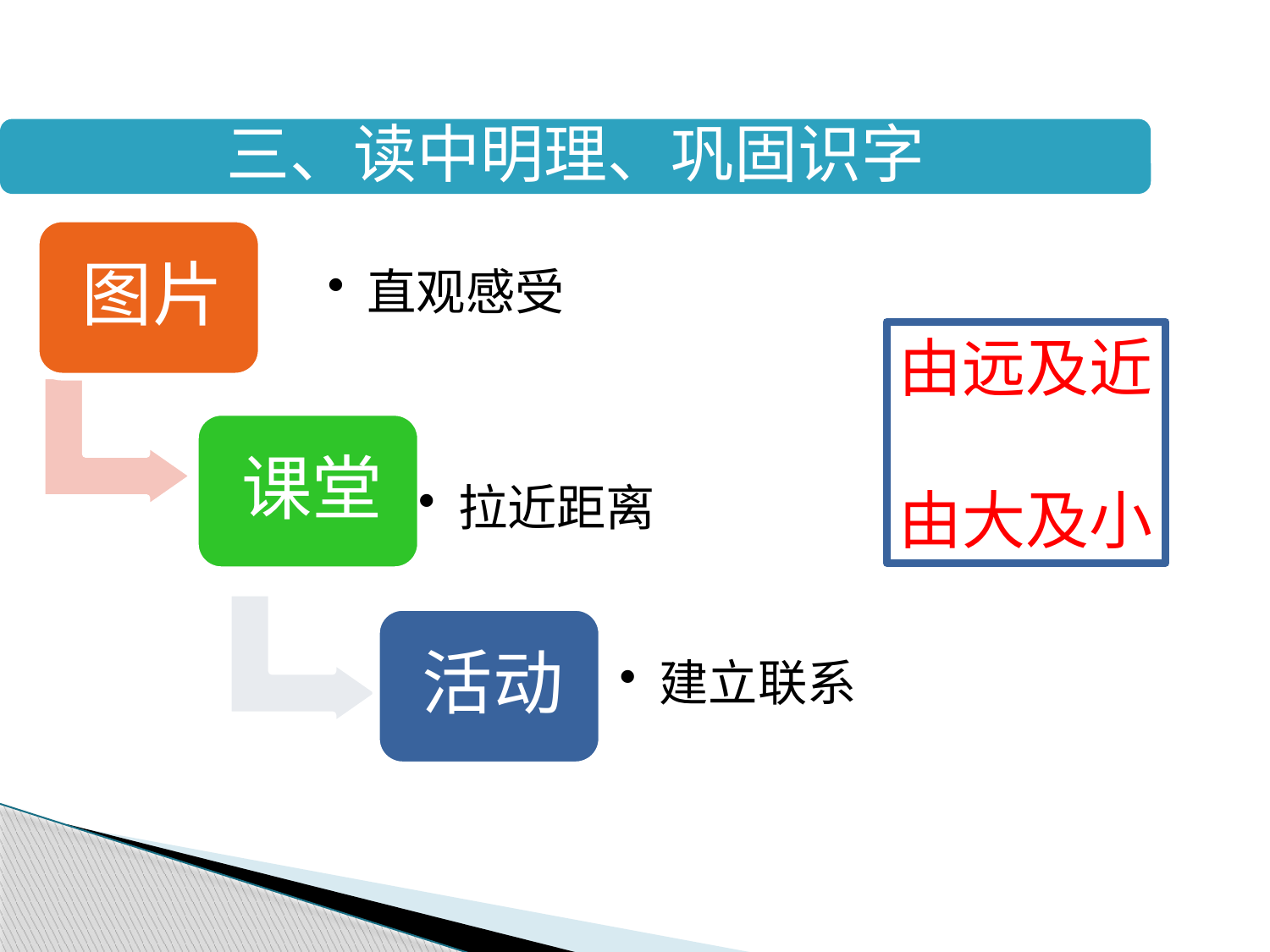

三、读中明理、巩固识字
图片
直观感受
课堂
拉近距离
活动
建立联系
由远及近

由大及小